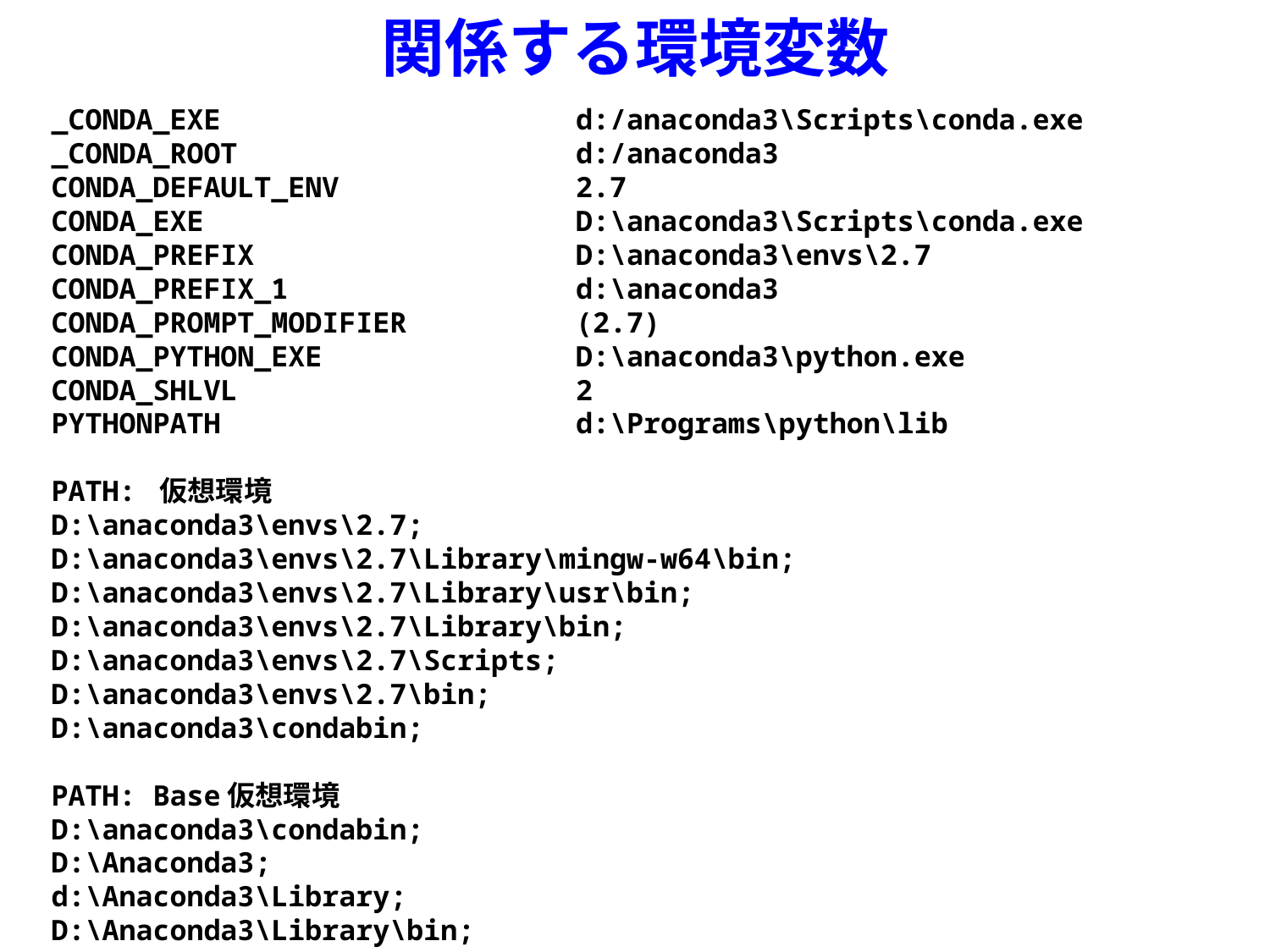

関係する環境変数
_CONDA_EXE                     d:/anaconda3\Scripts\conda.exe
_CONDA_ROOT                    d:/anaconda3
CONDA_DEFAULT_ENV              2.7
CONDA_EXE                      D:\anaconda3\Scripts\conda.exe
CONDA_PREFIX                   D:\anaconda3\envs\2.7
CONDA_PREFIX_1                 d:\anaconda3
CONDA_PROMPT_MODIFIER          (2.7)
CONDA_PYTHON_EXE               D:\anaconda3\python.exe
CONDA_SHLVL                    2
PYTHONPATH                     d:\Programs\python\lib

PATH: 仮想環境
D:\anaconda3\envs\2.7;
D:\anaconda3\envs\2.7\Library\mingw-w64\bin;
D:\anaconda3\envs\2.7\Library\usr\bin;
D:\anaconda3\envs\2.7\Library\bin;
D:\anaconda3\envs\2.7\Scripts;
D:\anaconda3\envs\2.7\bin;
D:\anaconda3\condabin;

PATH: Base仮想環境
D:\anaconda3\condabin;
D:\Anaconda3;
d:\Anaconda3\Library;
D:\Anaconda3\Library\bin;